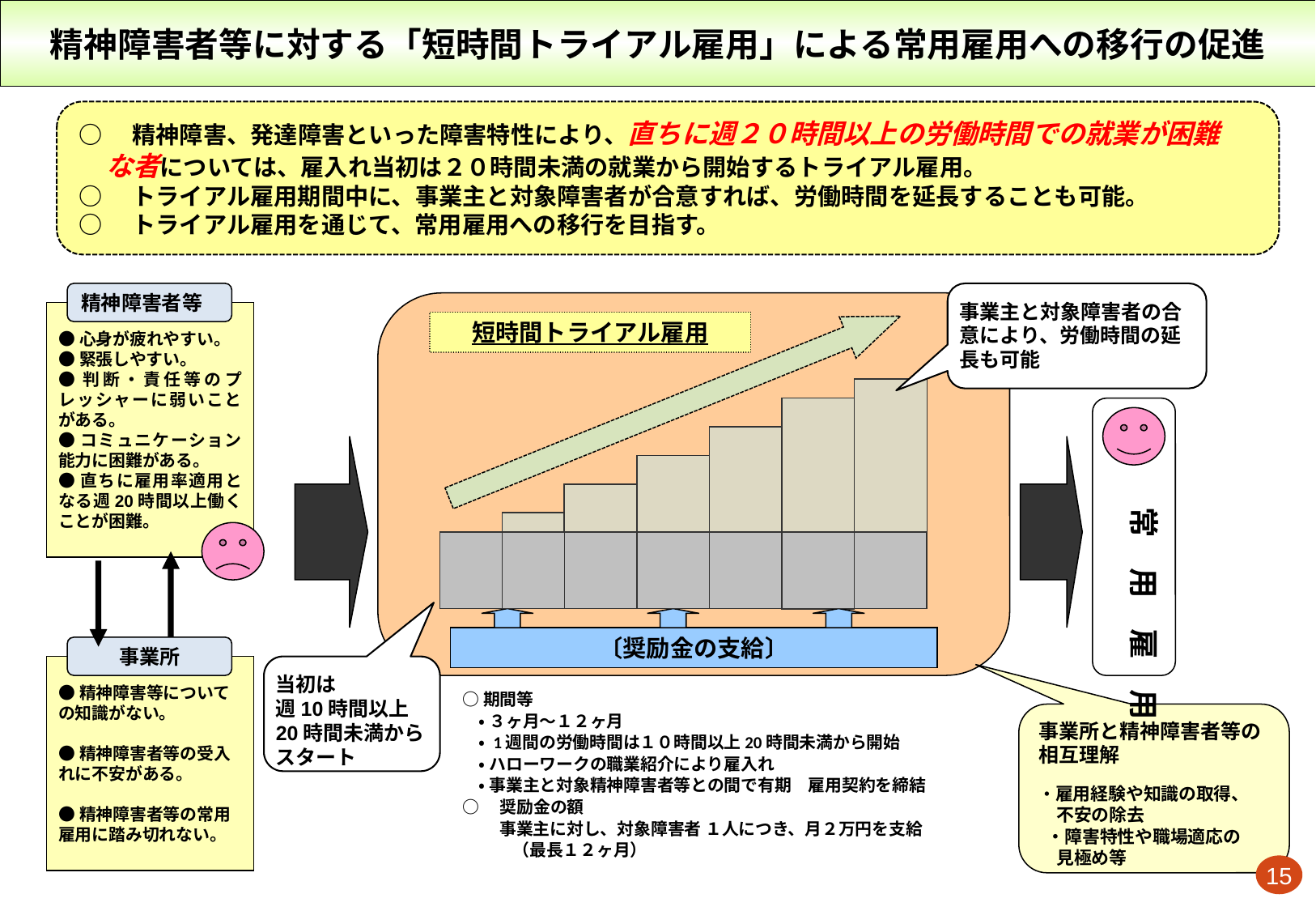

精神障害者等に対する「短時間トライアル雇用」による常用雇用への移行の促進

○　精神障害、発達障害といった障害特性により、直ちに週２０時間以上の労働時間での就業が困難
　な者については、雇入れ当初は２０時間未満の就業から開始するトライアル雇用。
○　トライアル雇用期間中に、事業主と対象障害者が合意すれば、労働時間を延長することも可能。
○　トライアル雇用を通じて、常用雇用への移行を目指す。
精神障害者等

事業主と対象障害者の合意により、労働時間の延長も可能

●心身が疲れやすい。
●緊張しやすい。
●判断・責任等のプレッシャーに弱いことがある。
●コミュニケーション能力に困難がある。
●直ちに雇用率適用となる週20時間以上働くことが困難。

短時間トライアル雇用

　常　用　雇　用

〔奨励金の支給〕
事業所

●精神障害等についての知識がない。

●精神障害者等の受入れに不安がある。

●精神障害者等の常用雇用に踏み切れない。

当初は
週10時間以上
20時間未満から
スタート
○期間等
　・ ３ヶ月～１２ヶ月
　・ 1週間の労働時間は１０時間以上20時間未満から開始
　・ ハローワークの職業紹介により雇入れ
　・ 事業主と対象精神障害者等との間で有期　雇用契約を締結
○　奨励金の額
　　 事業主に対し、対象障害者 １人につき、月２万円を支給
　　　（最長１２ヶ月）
事業所と精神障害者等の相互理解

・雇用経験や知識の取得、
　不安の除去
 ・障害特性や職場適応の
　見極め等

15